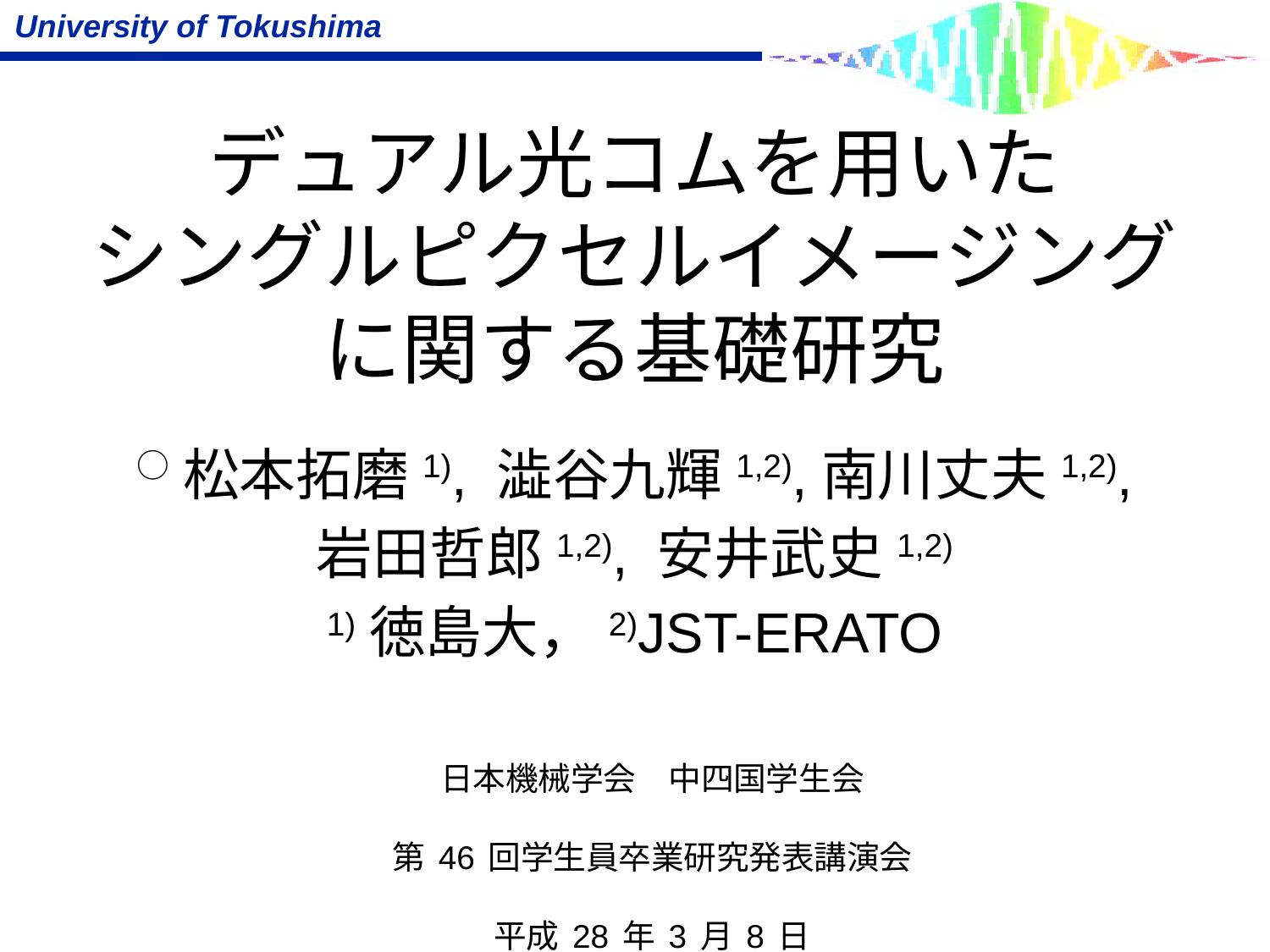

# デュアル光コムを用いた シングルピクセルイメージング に関する基礎研究
○松本拓磨1), 澁谷九輝1,2),南川丈夫1,2),
岩田哲郎1,2), 安井武史1,2)
1)徳島大，2)JST-ERATO

日本機械学会　中四国学生会
第46回学生員卒業研究発表講演会
平成28年3月8日